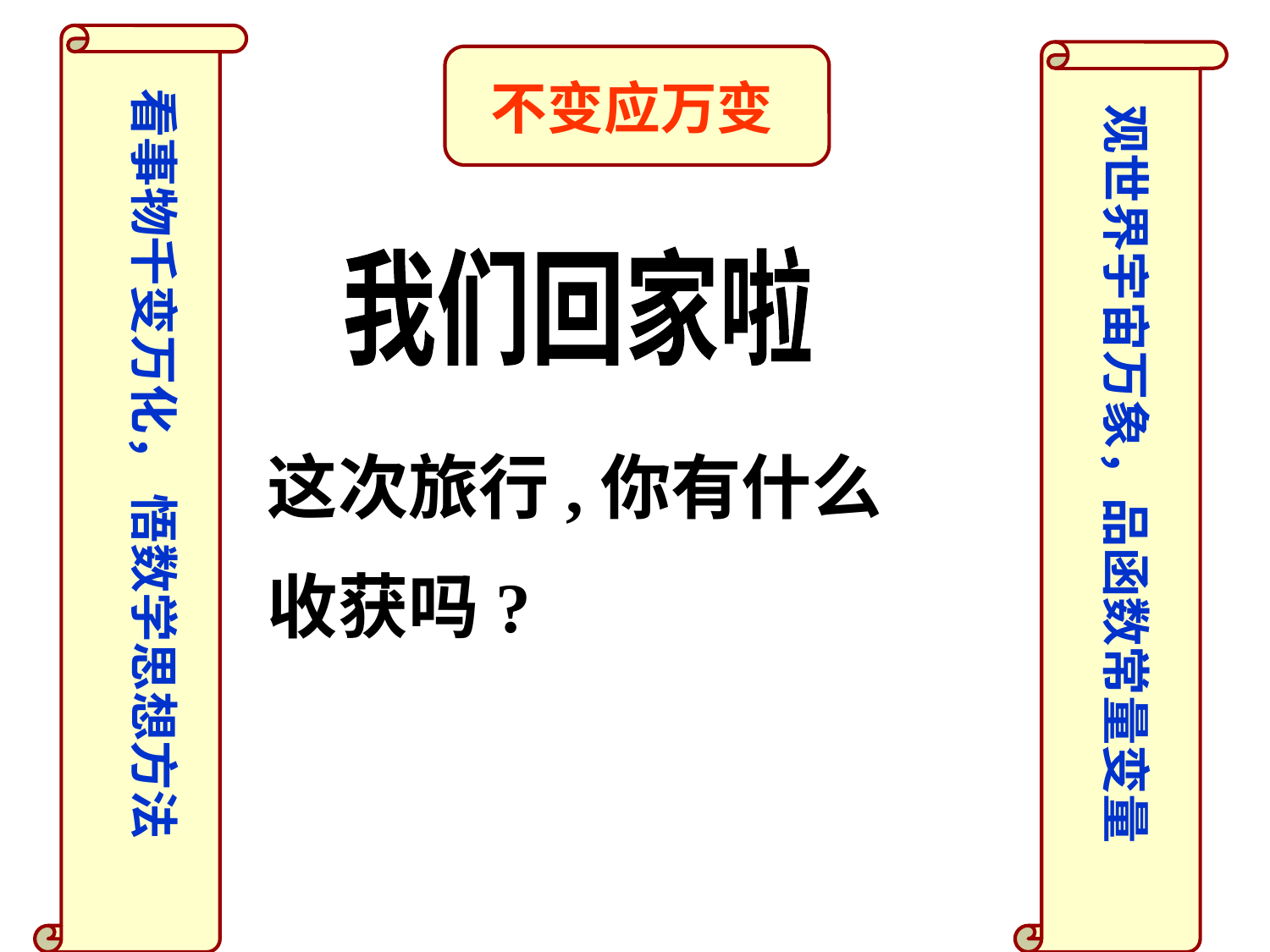

看事物千变万化， 悟数学思想方法

观世界宇宙万象，品函数常量变量

不变应万变
我们回家啦
这次旅行,你有什么
收获吗?